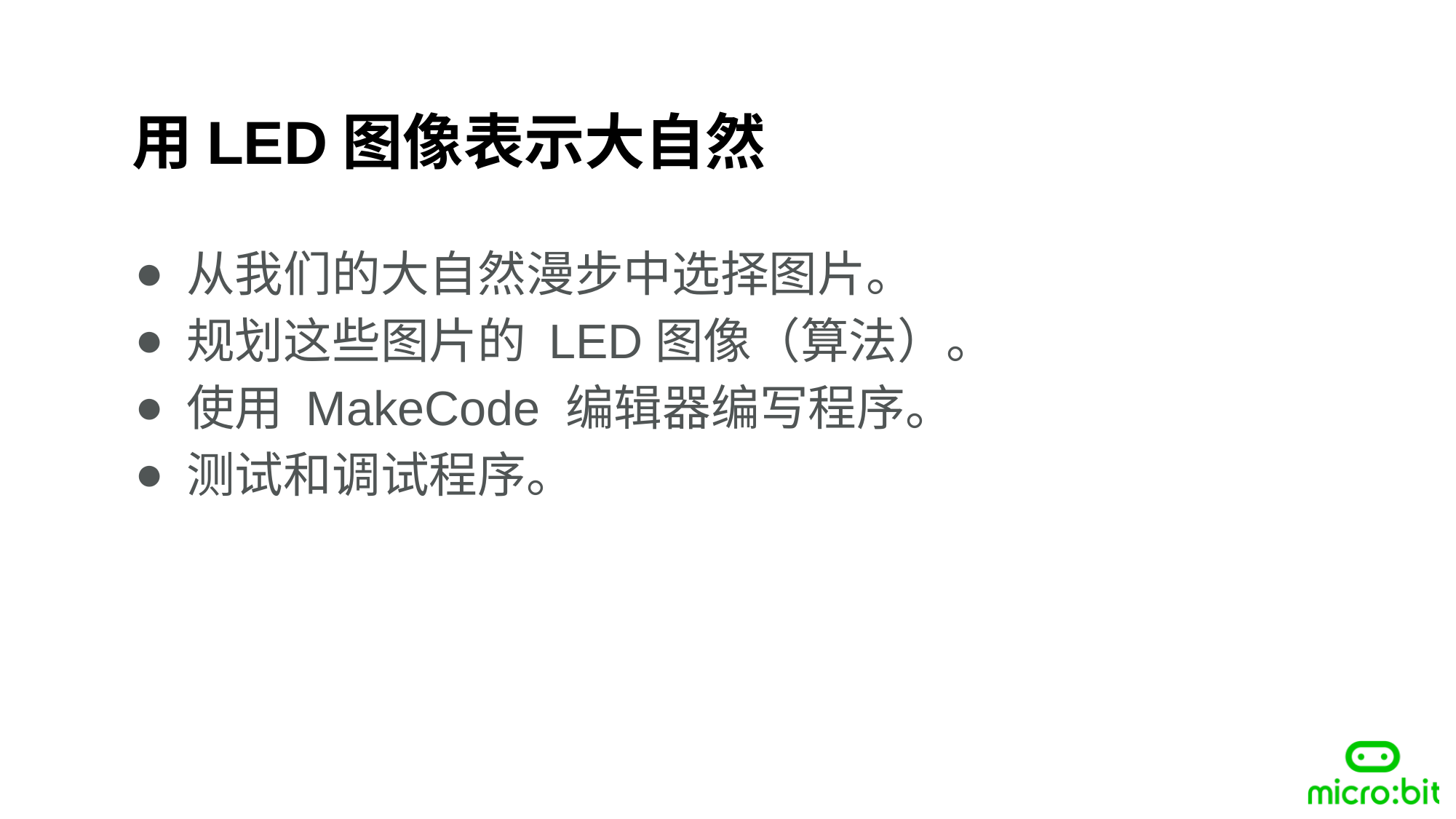

用LED图像表示大自然

从我们的大自然漫步中选择图片。
规划这些图片的 LED图像（算法）。
使用 MakeCode 编辑器编写程序。
测试和调试程序。